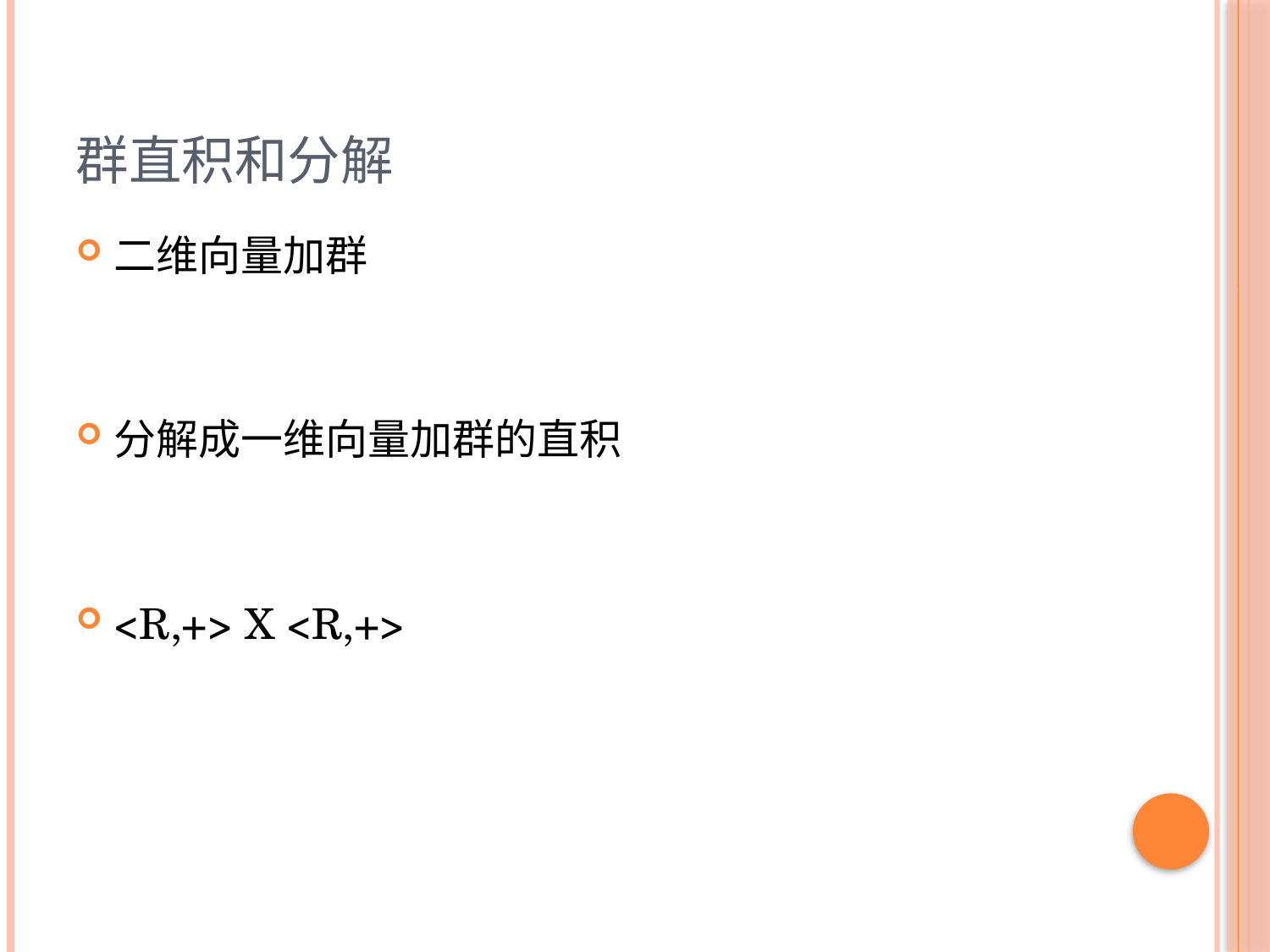

# 群直积和分解
二维向量加群

分解成一维向量加群的直积

<R,+> X <R,+>